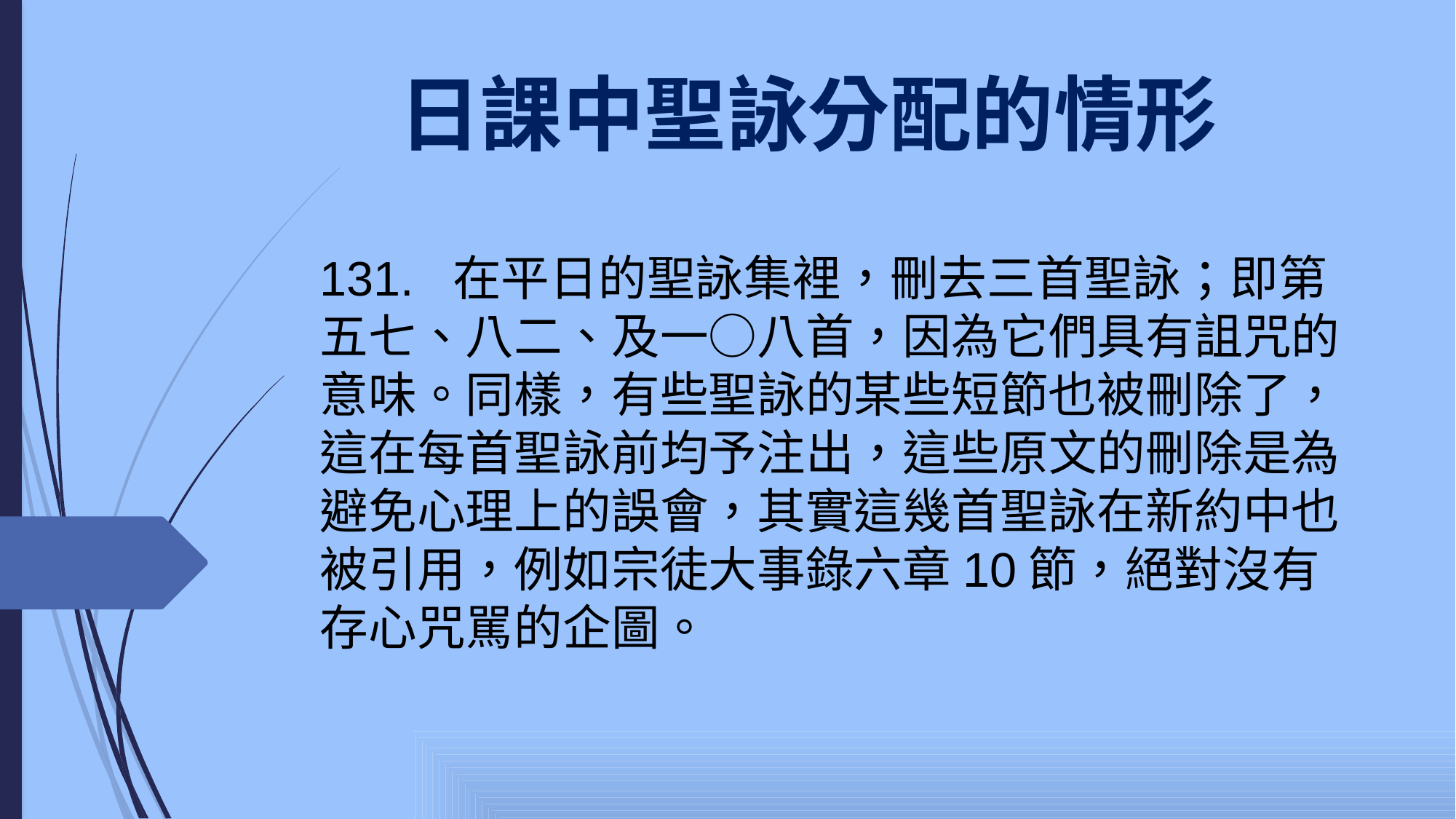

# 日課中聖詠分配的情形
131.  在平日的聖詠集裡，刪去三首聖詠；即第五七、八二、及一○八首，因為它們具有詛咒的意味。同樣，有些聖詠的某些短節也被刪除了，這在每首聖詠前均予注出，這些原文的刪除是為避免心理上的誤會，其實這幾首聖詠在新約中也被引用，例如宗徒大事錄六章10節，絕對沒有存心咒駡的企圖。